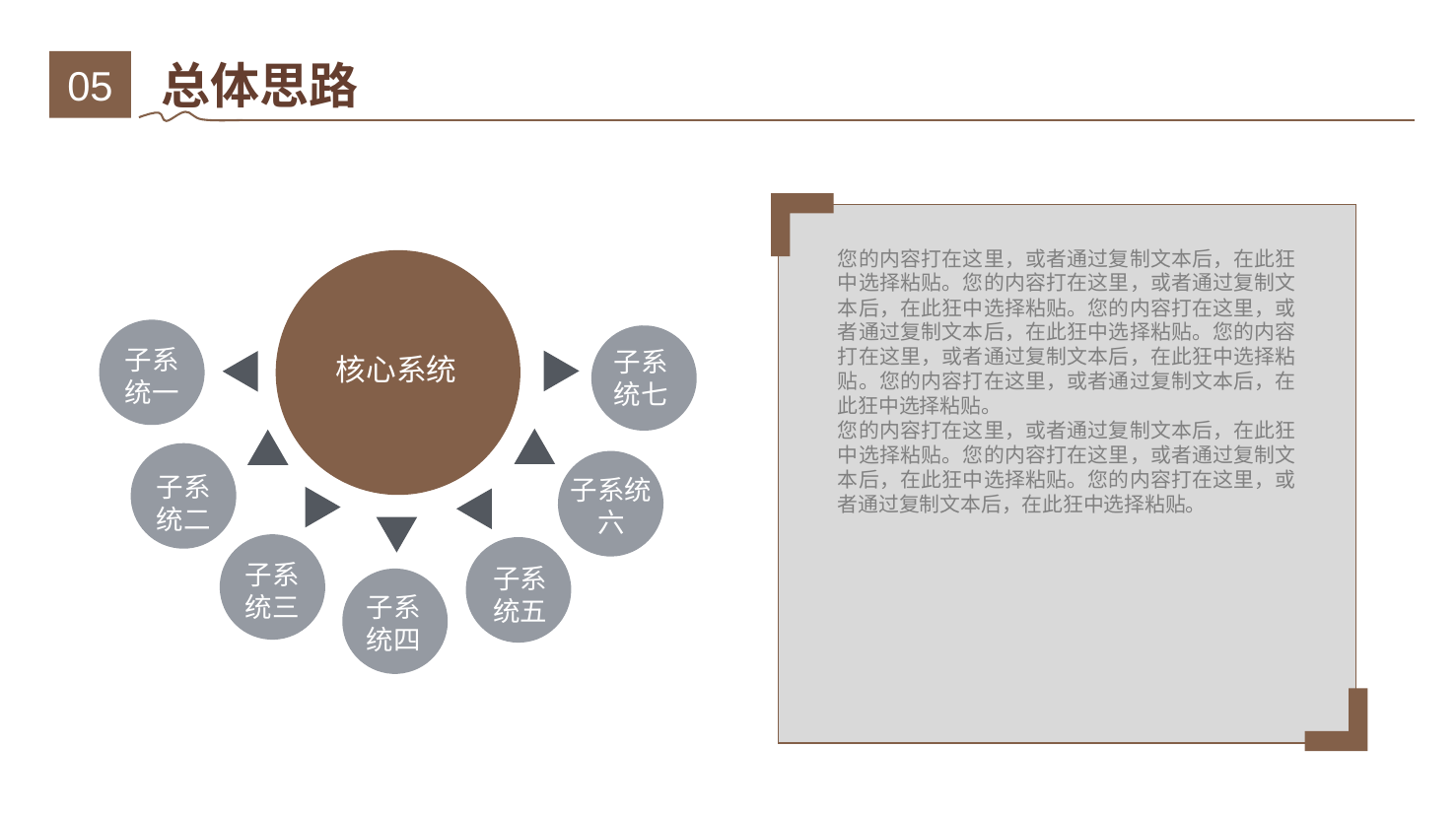

总体思路
05

您的内容打在这里，或者通过复制文本后，在此狂中选择粘贴。您的内容打在这里，或者通过复制文本后，在此狂中选择粘贴。您的内容打在这里，或者通过复制文本后，在此狂中选择粘贴。您的内容打在这里，或者通过复制文本后，在此狂中选择粘贴。您的内容打在这里，或者通过复制文本后，在此狂中选择粘贴。
您的内容打在这里，或者通过复制文本后，在此狂中选择粘贴。您的内容打在这里，或者通过复制文本后，在此狂中选择粘贴。您的内容打在这里，或者通过复制文本后，在此狂中选择粘贴。

子系统一
子系统七
核心系统

子系统二
子系统六

子系统三
子系统五

子系统四